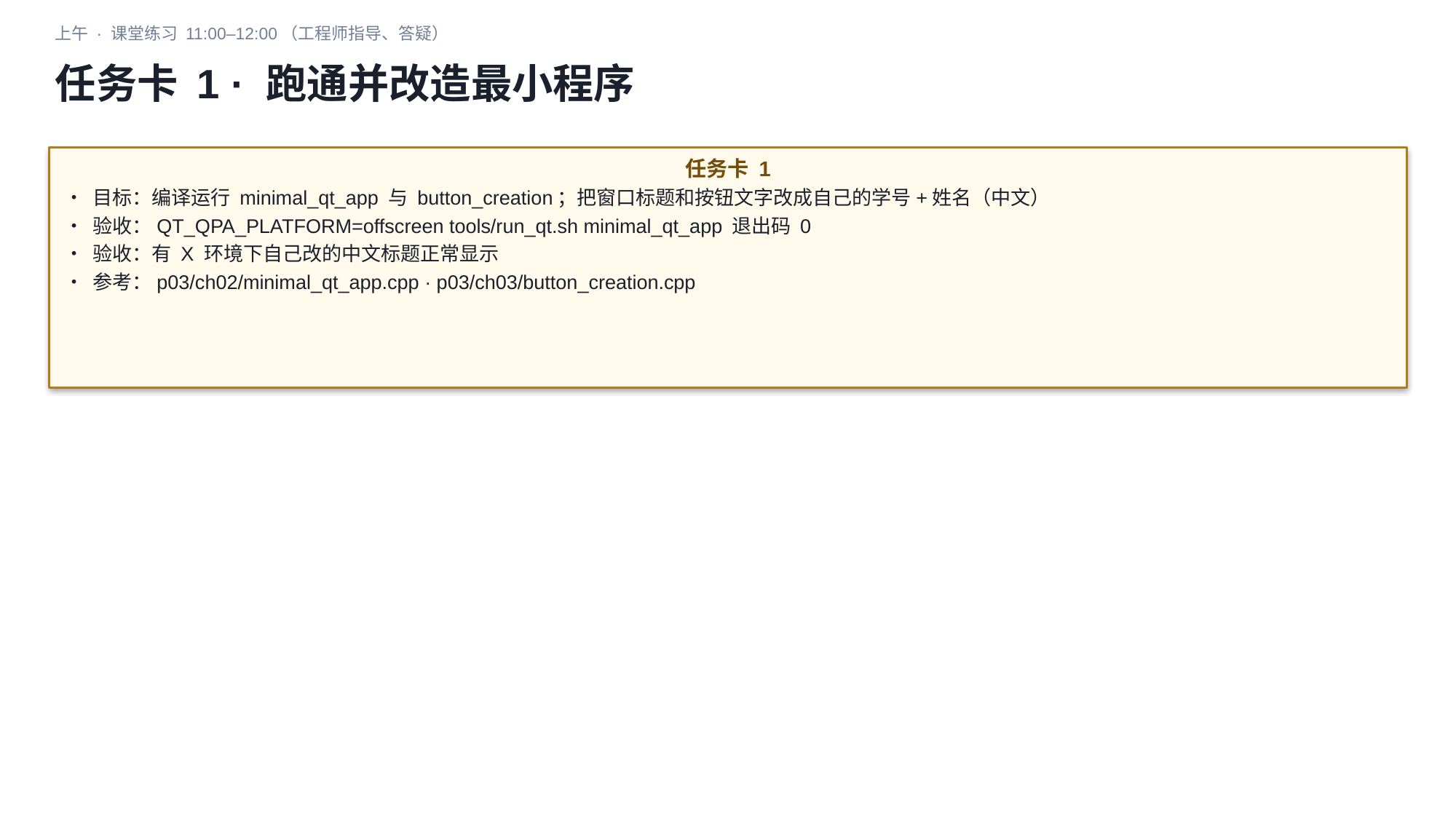

上午 · 课堂练习 11:00–12:00（工程师指导、答疑）
任务卡 1 · 跑通并改造最小程序
任务卡 1
• 目标：编译运行 minimal_qt_app 与 button_creation；把窗口标题和按钮文字改成自己的学号+姓名（中文）
• 验收：QT_QPA_PLATFORM=offscreen tools/run_qt.sh minimal_qt_app 退出码 0
• 验收：有 X 环境下自己改的中文标题正常显示
• 参考：p03/ch02/minimal_qt_app.cpp · p03/ch03/button_creation.cpp